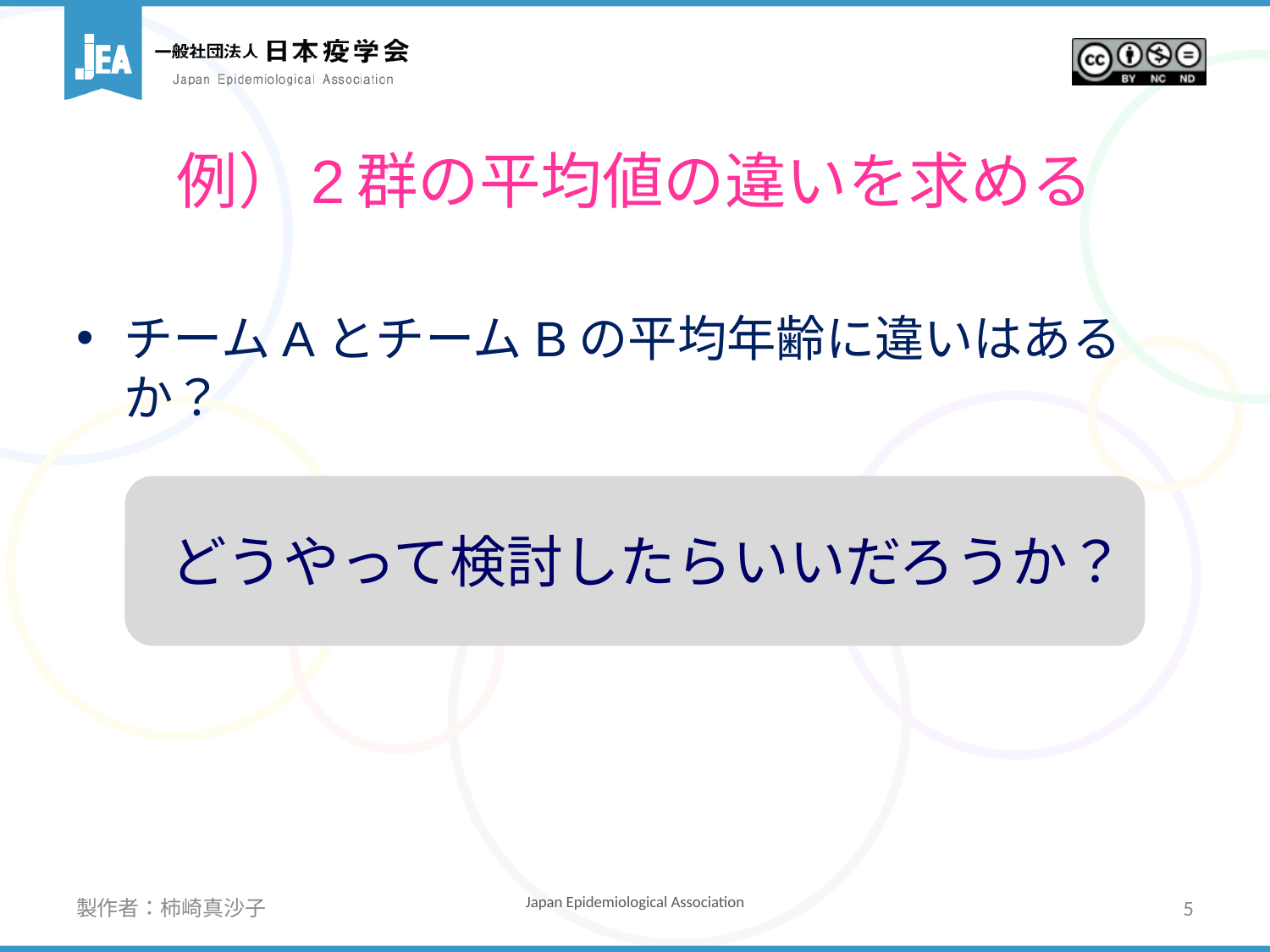

# 例）2群の平均値の違いを求める
チームAとチームBの平均年齢に違いはあるか？

どうやって検討したらいいだろうか？
製作者：柿崎真沙子
5